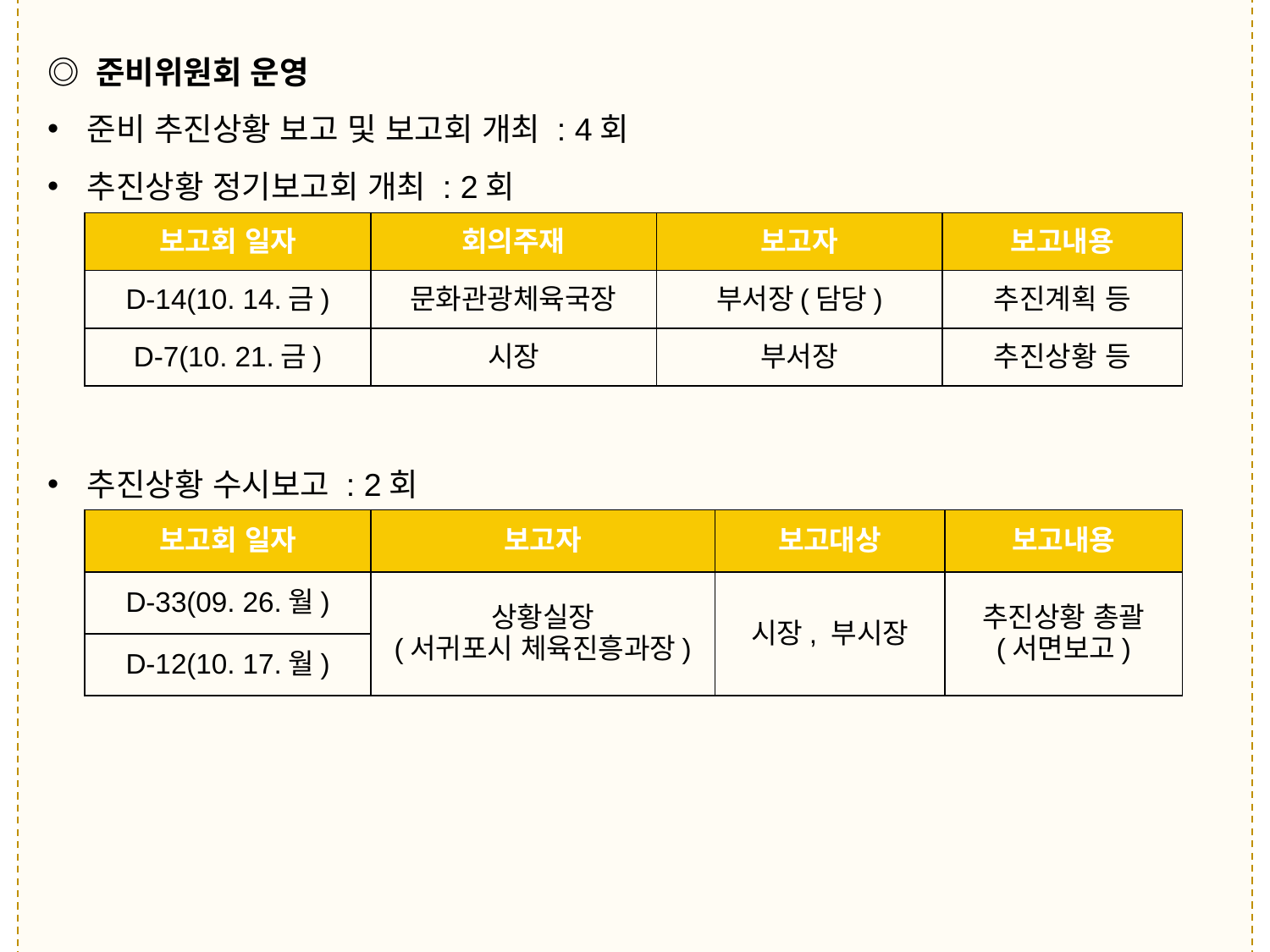

◎ 준비위원회 운영
준비 추진상황 보고 및 보고회 개최 : 4회
추진상황 정기보고회 개최 : 2회
| 보고회 일자 | 회의주재 | 보고자 | 보고내용 |
| --- | --- | --- | --- |
| D-14(10. 14.금) | 문화관광체육국장 | 부서장(담당) | 추진계획 등 |
| D-7(10. 21.금) | 시장 | 부서장 | 추진상황 등 |
추진상황 수시보고 : 2회
| 보고회 일자 | 보고자 | 보고대상 | 보고내용 |
| --- | --- | --- | --- |
| D-33(09. 26.월) | 상황실장 (서귀포시 체육진흥과장) | 시장, 부시장 | 추진상황 총괄 (서면보고) |
| D-12(10. 17.월) |  |  |  |